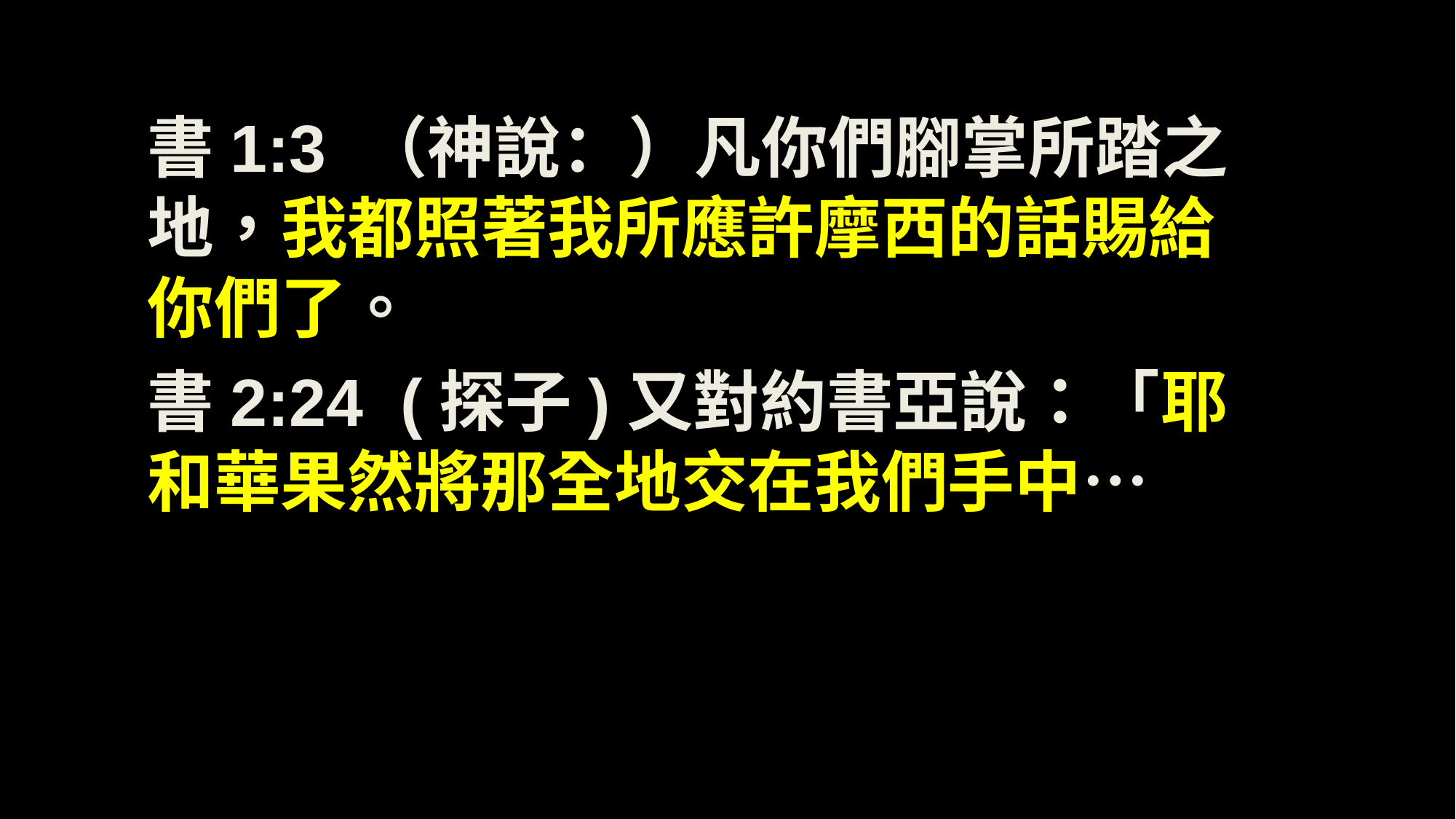

書1:3 （神說：）凡你們腳掌所踏之地，我都照著我所應許摩西的話賜給你們了。
書2:24  (探子)又對約書亞說：「耶和華果然將那全地交在我們手中…